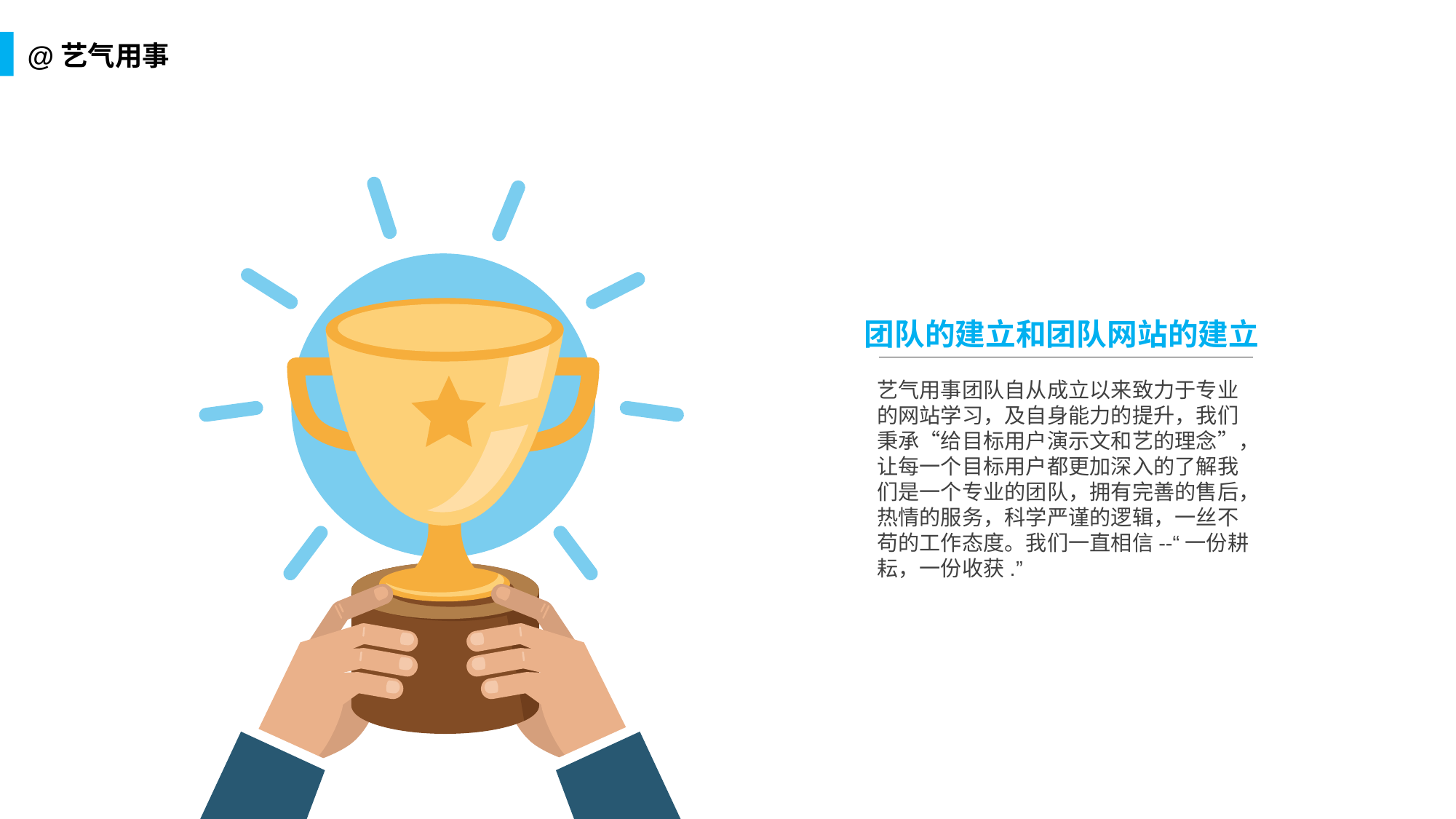

@艺气用事

团队的建立和团队网站的建立
艺气用事团队自从成立以来致力于专业的网站学习，及自身能力的提升，我们秉承“给目标用户演示文和艺的理念”，让每一个目标用户都更加深入的了解我们是一个专业的团队，拥有完善的售后，热情的服务，科学严谨的逻辑，一丝不苟的工作态度。我们一直相信--“一份耕耘，一份收获.”